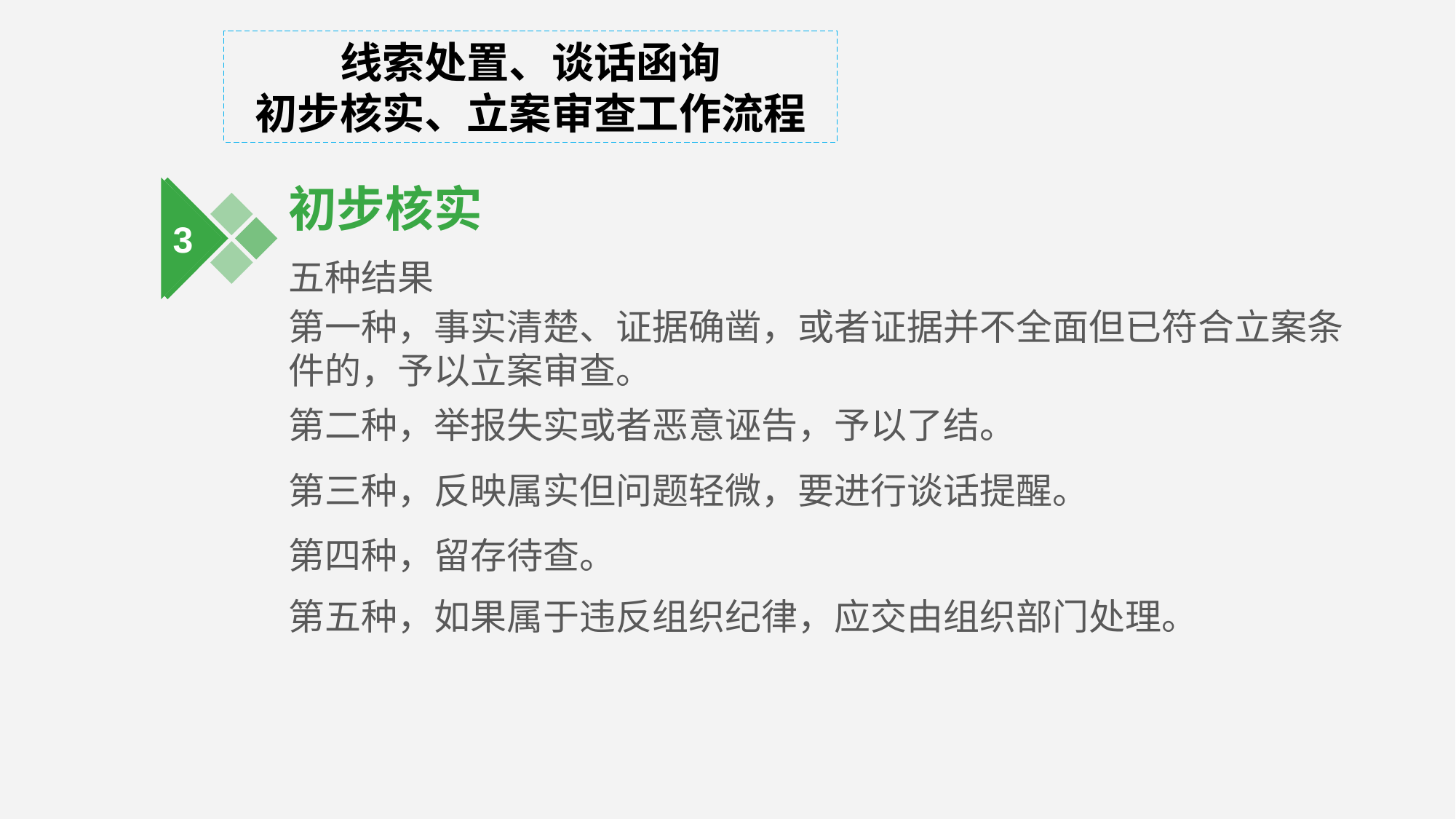

线索处置、谈话函询
初步核实、立案审查工作流程
初步核实
3

五种结果
第一种，事实清楚、证据确凿，或者证据并不全面但已符合立案条件的，予以立案审查。
第二种，举报失实或者恶意诬告，予以了结。
第三种，反映属实但问题轻微，要进行谈话提醒。
第四种，留存待查。
第五种，如果属于违反组织纪律，应交由组织部门处理。